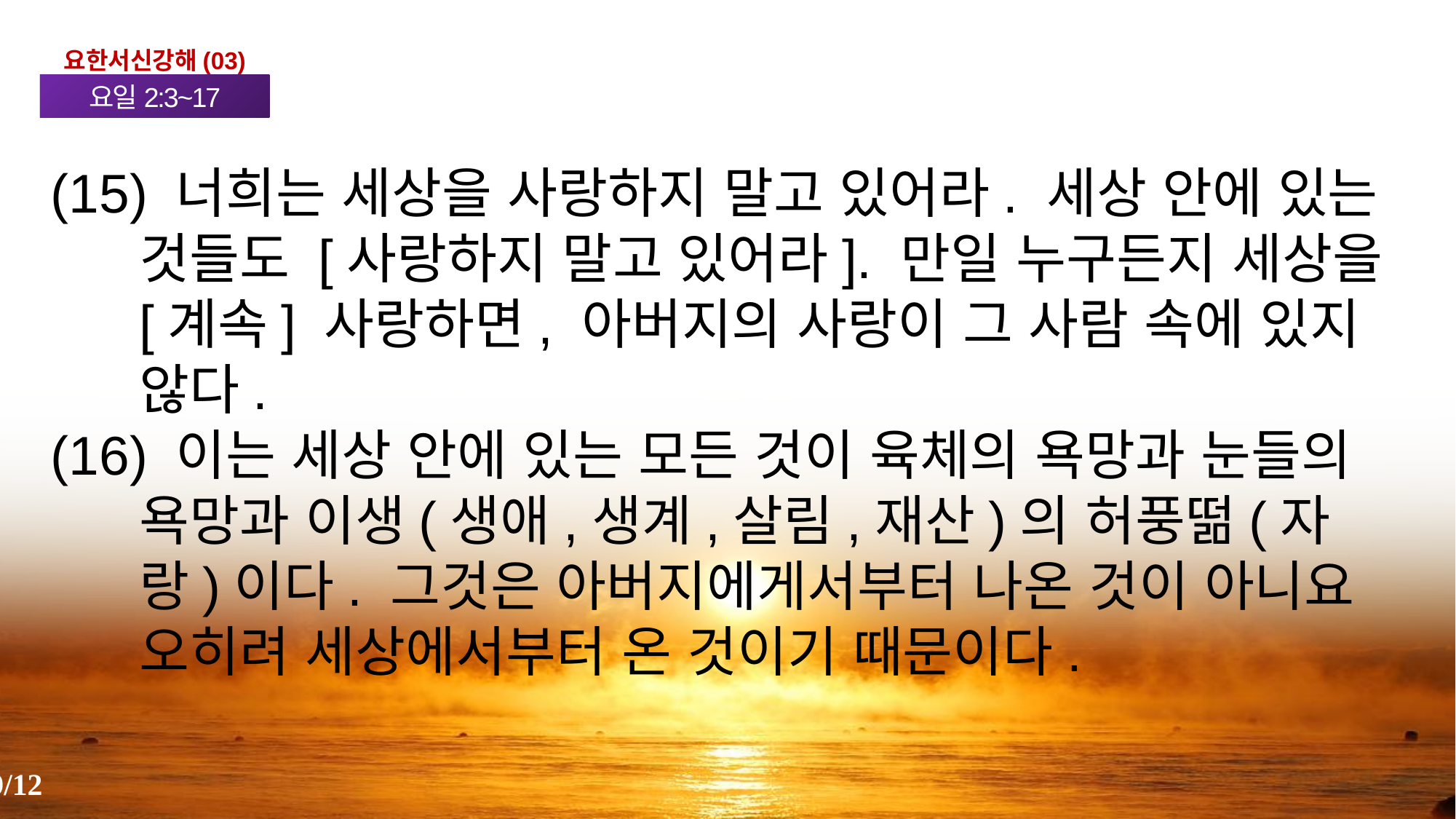

요한서신강해(03)
요일2:3~17

(15) 너희는 세상을 사랑하지 말고 있어라. 세상 안에 있는 것들도 [사랑하지 말고 있어라]. 만일 누구든지 세상을 [계속] 사랑하면, 아버지의 사랑이 그 사람 속에 있지 않다.
(16) 이는 세상 안에 있는 모든 것이 육체의 욕망과 눈들의 욕망과 이생(생애,생계,살림,재산)의 허풍떪(자랑)이다. 그것은 아버지에게서부터 나온 것이 아니요 오히려 세상에서부터 온 것이기 때문이다.